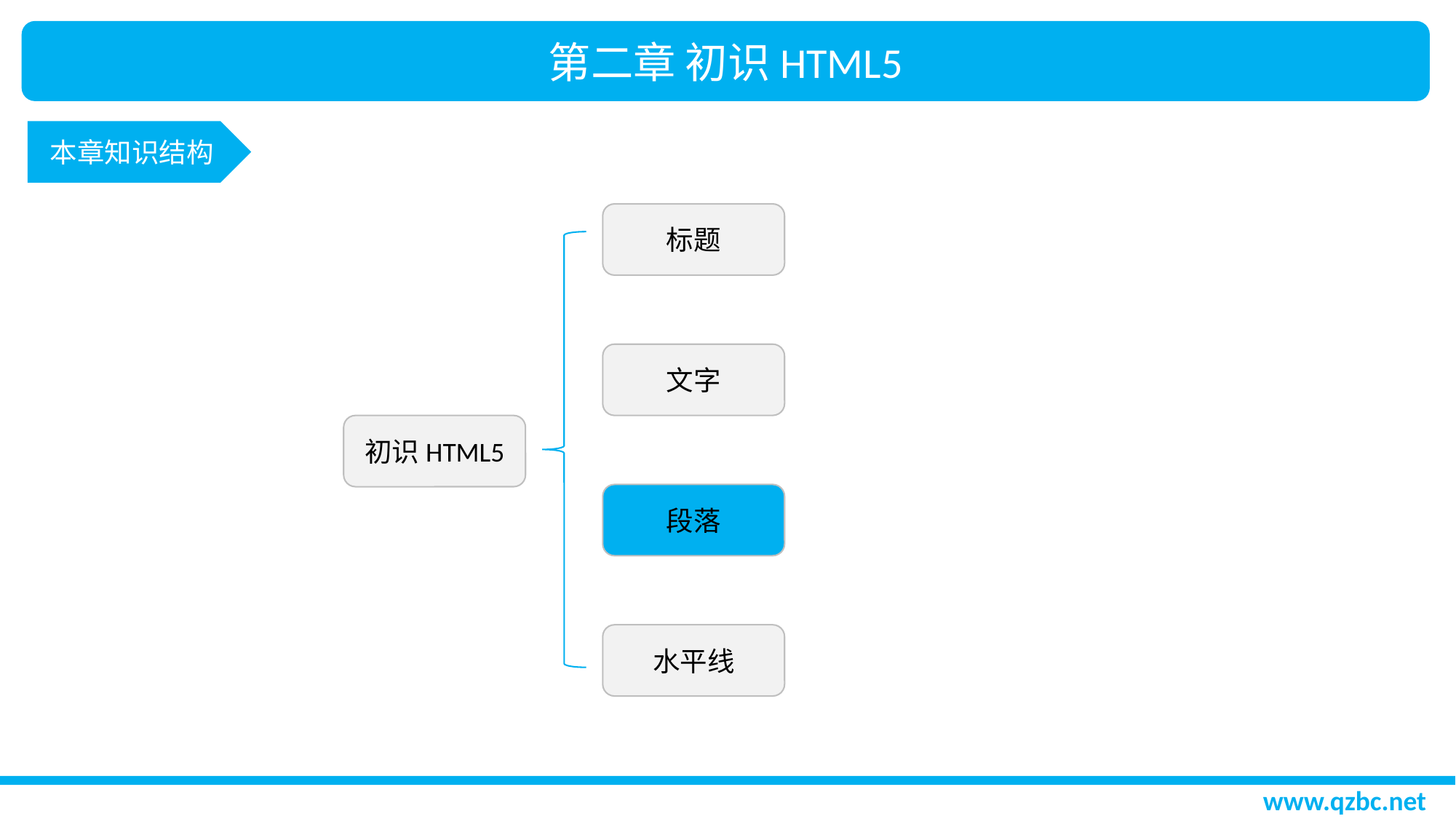

第二章 初识HTML5
本章知识结构
标题

文字
初识HTML5
段落
水平线

www.qzbc.net